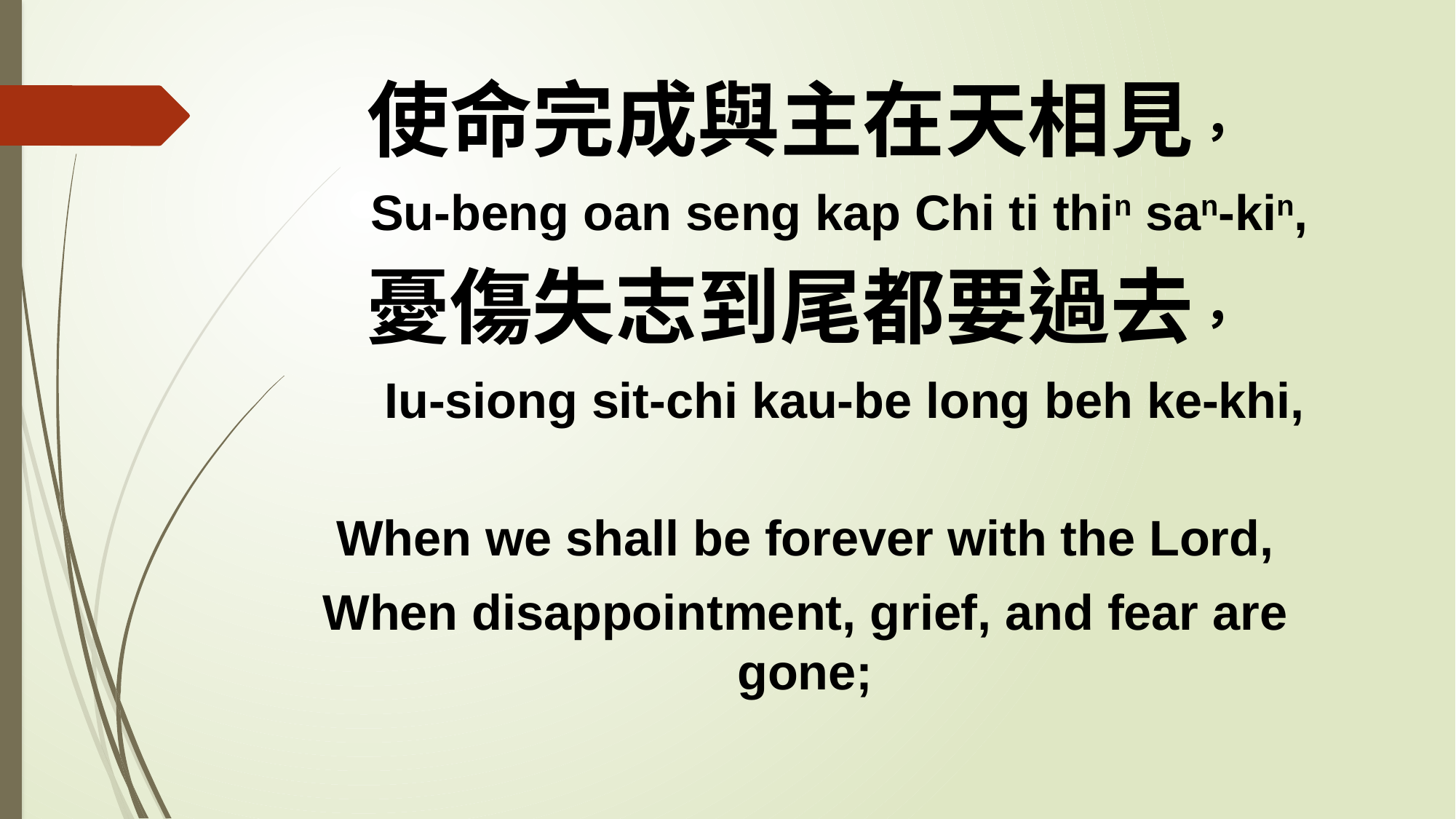

使命完成與主在天相見，
        Su-beng oan seng kap Chi ti thin san-kin,
憂傷失志到尾都要過去，
         Iu-siong sit-chi kau-be long beh ke-khi,

When we shall be forever with the Lord,
When disappointment, grief, and fear are gone;